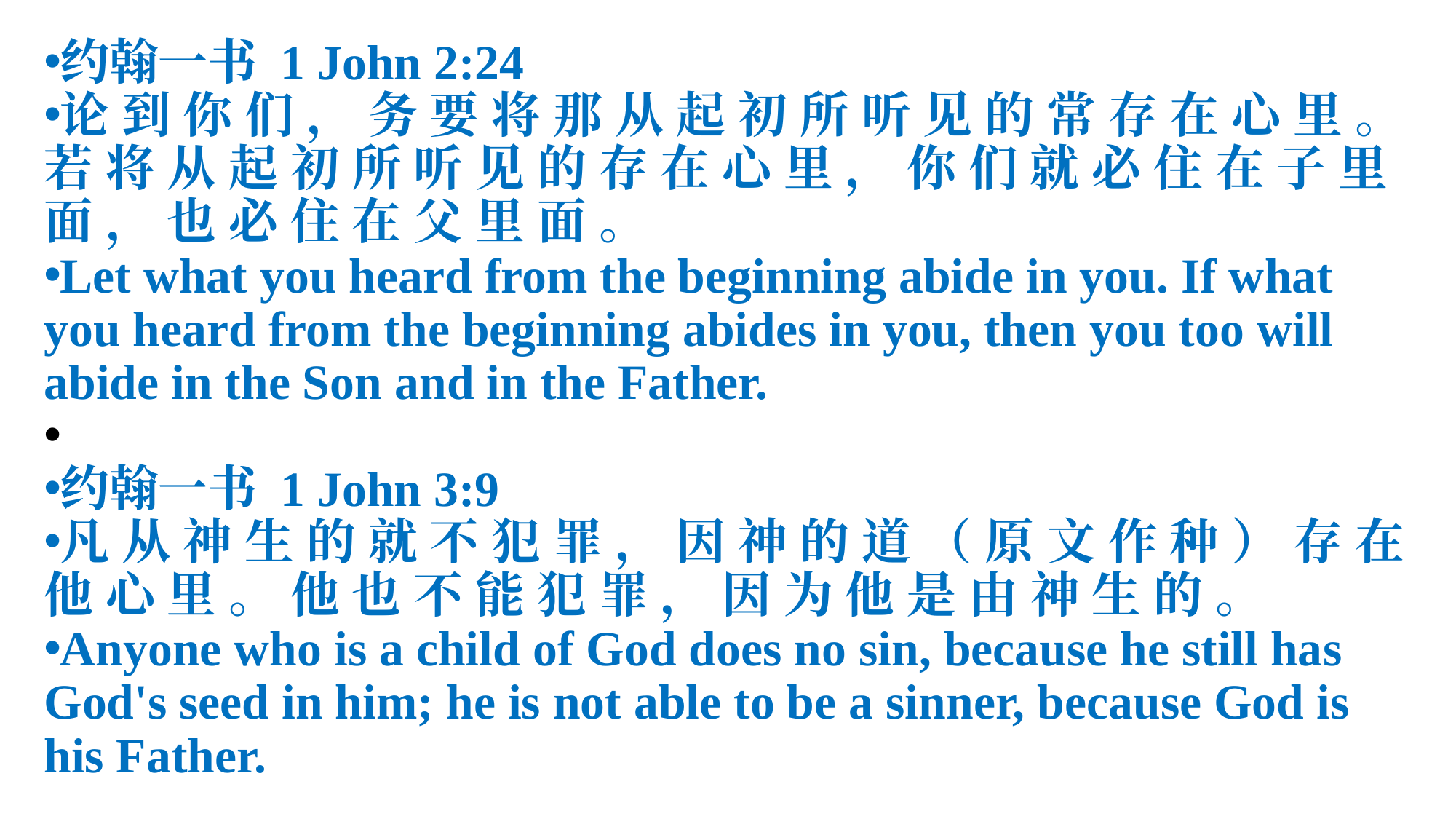

约翰一书 1 John 2:24
论 到 你 们 ， 务 要 将 那 从 起 初 所 听 见 的 常 存 在 心 里 。 若 将 从 起 初 所 听 见 的 存 在 心 里 ， 你 们 就 必 住 在 子 里 面 ， 也 必 住 在 父 里 面 。
Let what you heard from the beginning abide in you. If what you heard from the beginning abides in you, then you too will abide in the Son and in the Father.

约翰一书 1 John 3:9
凡 从 神 生 的 就 不 犯 罪 ， 因 神 的 道 （ 原 文 作 种 ） 存 在 他 心 里 。 他 也 不 能 犯 罪 ， 因 为 他 是 由 神 生 的 。
Anyone who is a child of God does no sin, because he still has God's seed in him; he is not able to be a sinner, because God is his Father.